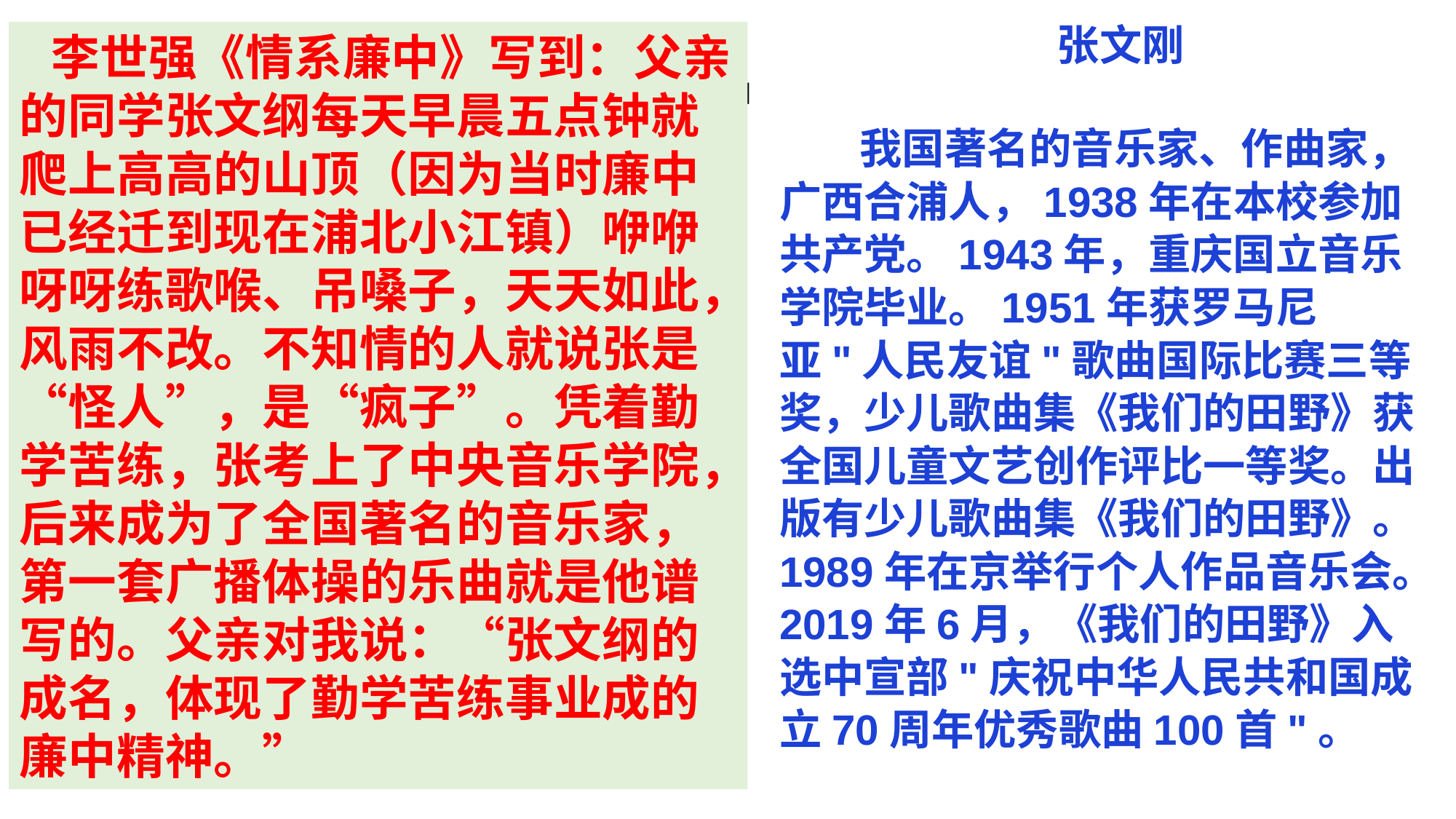

李英敏（何世权）
    1929到1935年，在本校读书至高中毕业，曾任学生会主席，是廉中学生运动领导人之一。1933年，他和谈星等人发起成立“艺宫学术研究会”和秘密读书会，组织进步学生学习马列著作等进步书刊，讨论时事政治，出版文艺刊物《镭光》、宣传进步思想。1937年加入中国共产党。1938年春，与张进煊等重建合浦党组织。主编《合浦日报》建立农村根据地，组建抗日武装，领导白石水的武装斗争。历任广东合浦中共地下党支部书记、区委书记、县委宣传部部长及特派员，……中共中央宣传部文艺局局长(副省待遇)等。

张文刚

    我国著名的音乐家、作曲家，广西合浦人，1938年在本校参加共产党。1943年，重庆国立音乐学院毕业。1951年获罗马尼亚"人民友谊"歌曲国际比赛三等奖，少儿歌曲集《我们的田野》获全国儿童文艺创作评比一等奖。出版有少儿歌曲集《我们的田野》。1989年在京举行个人作品音乐会。2019年6月，《我们的田野》入选中宣部"庆祝中华人民共和国成立70周年优秀歌曲100首"。
李世强《情系廉中》写到：父亲的同学张文纲每天早晨五点钟就爬上高高的山顶（因为当时廉中已经迁到现在浦北小江镇）咿咿呀呀练歌喉、吊嗓子，天天如此，风雨不改。不知情的人就说张是“怪人”，是“疯子”。凭着勤学苦练，张考上了中央音乐学院，后来成为了全国著名的音乐家，第一套广播体操的乐曲就是他谱写的。父亲对我说：“张文纲的成名，体现了勤学苦练事业成的廉中精神。”
|  |  |
| --- | --- |
|  |  |